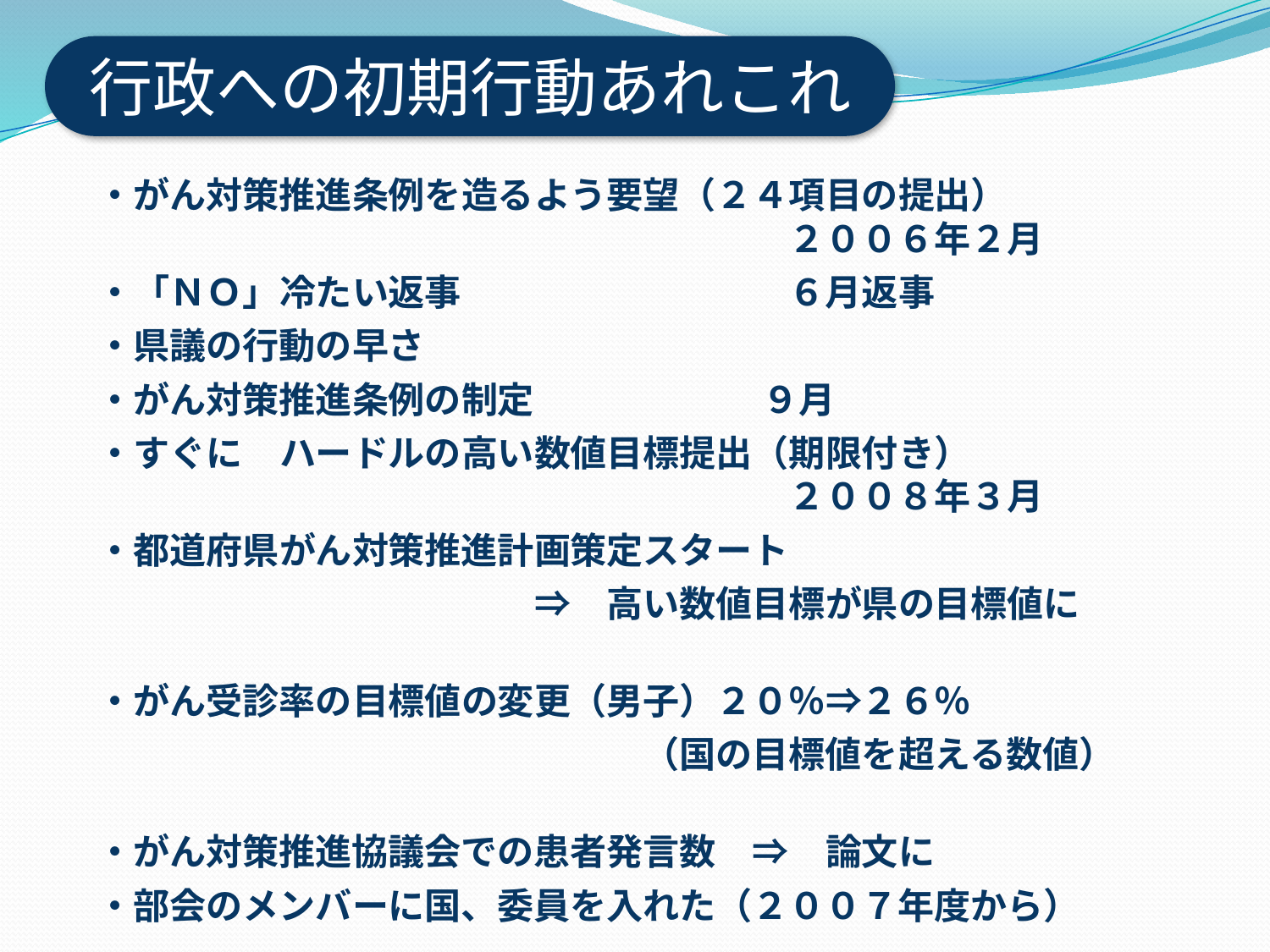

行政への初期行動あれこれ
・がん対策推進条例を造るよう要望（２４項目の提出）
　　　　　　　　　　　　　　　　　　　２００６年２月
・「ＮＯ」冷たい返事　　　　　　　　　６月返事
・県議の行動の早さ
・がん対策推進条例の制定          　　　　９月
・すぐに　ハードルの高い数値目標提出（期限付き）
　　　　　　　　　　　　　　　　　　　２００８年３月
・都道府県がん対策推進計画策定スタート
　　　　　　　　　　　　⇒　高い数値目標が県の目標値に
・がん受診率の目標値の変更（男子）２０％⇒２６％
　　　　　　　　　　　　　　　（国の目標値を超える数値）
・がん対策推進協議会での患者発言数　⇒　論文に
・部会のメンバーに国、委員を入れた（２００７年度から）